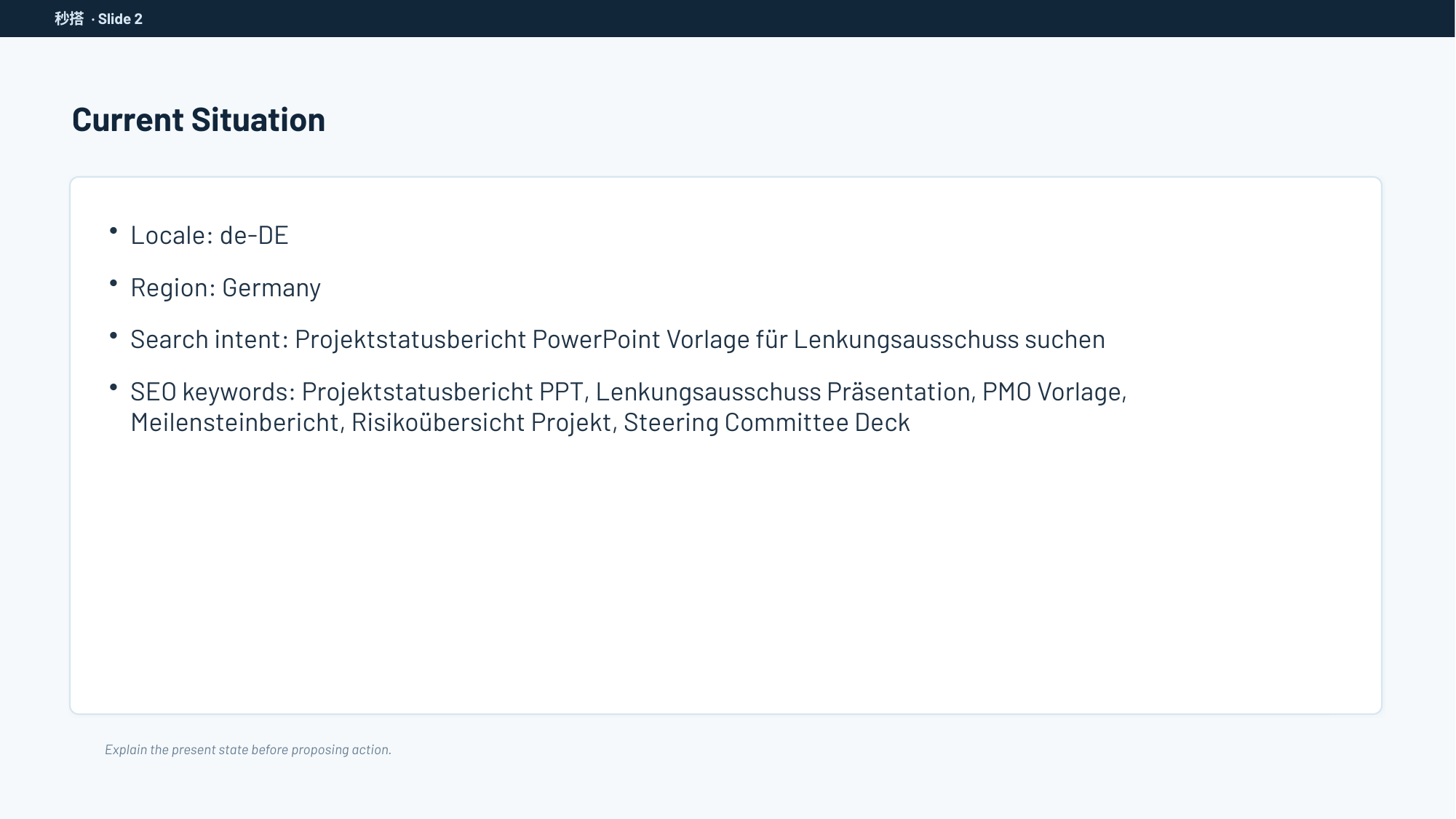

秒搭 · Slide 2
Current Situation

Locale: de-DE
Region: Germany
Search intent: Projektstatusbericht PowerPoint Vorlage für Lenkungsausschuss suchen
SEO keywords: Projektstatusbericht PPT, Lenkungsausschuss Präsentation, PMO Vorlage, Meilensteinbericht, Risikoübersicht Projekt, Steering Committee Deck
Explain the present state before proposing action.